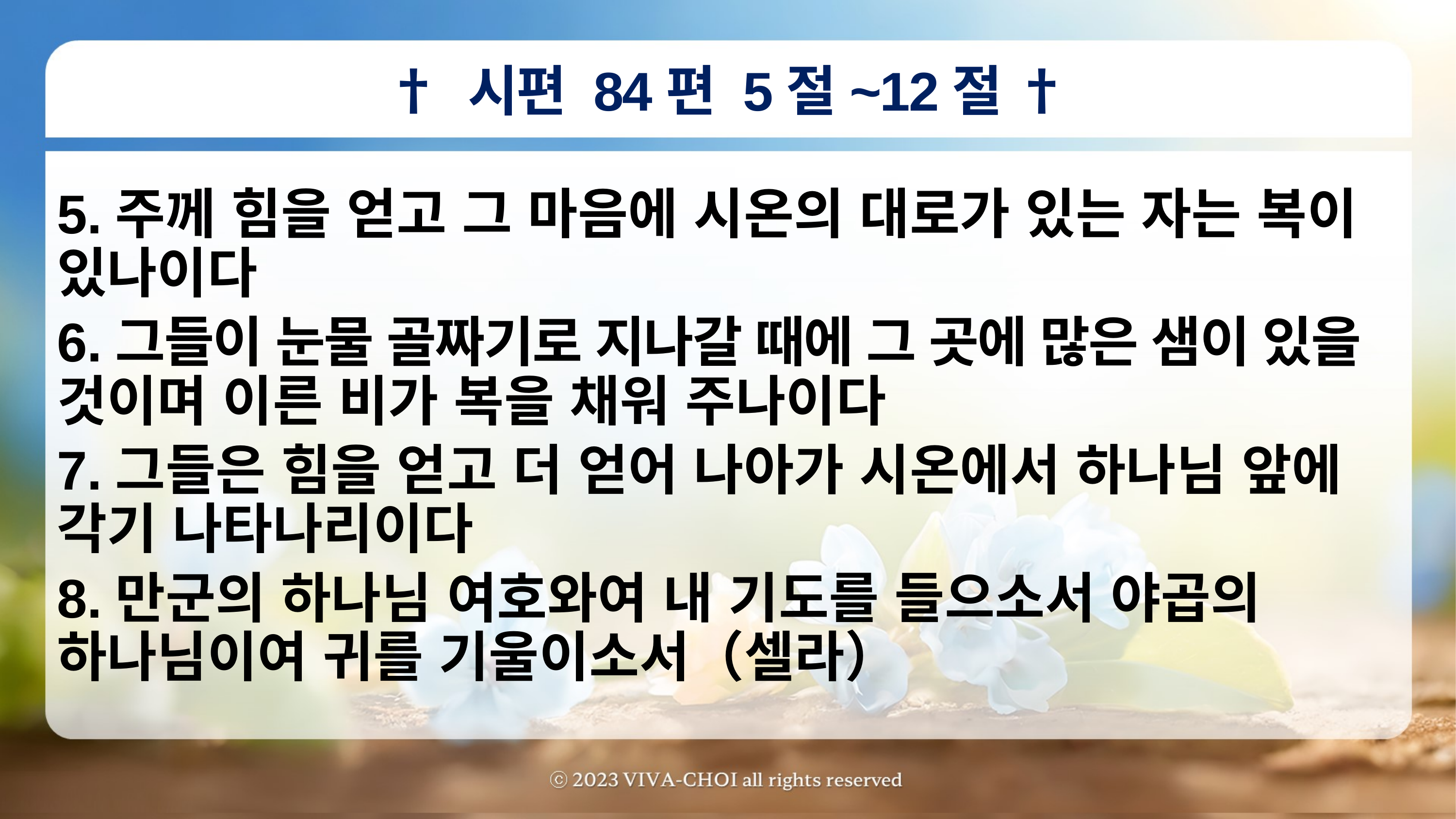

# † 시편 84편 5절~12절 †
5.주께 힘을 얻고 그 마음에 시온의 대로가 있는 자는 복이 있나이다
6.그들이 눈물 골짜기로 지나갈 때에 그 곳에 많은 샘이 있을 것이며 이른 비가 복을 채워 주나이다
7.그들은 힘을 얻고 더 얻어 나아가 시온에서 하나님 앞에 각기 나타나리이다
8.만군의 하나님 여호와여 내 기도를 들으소서 야곱의     하나님이여 귀를 기울이소서（셀라）